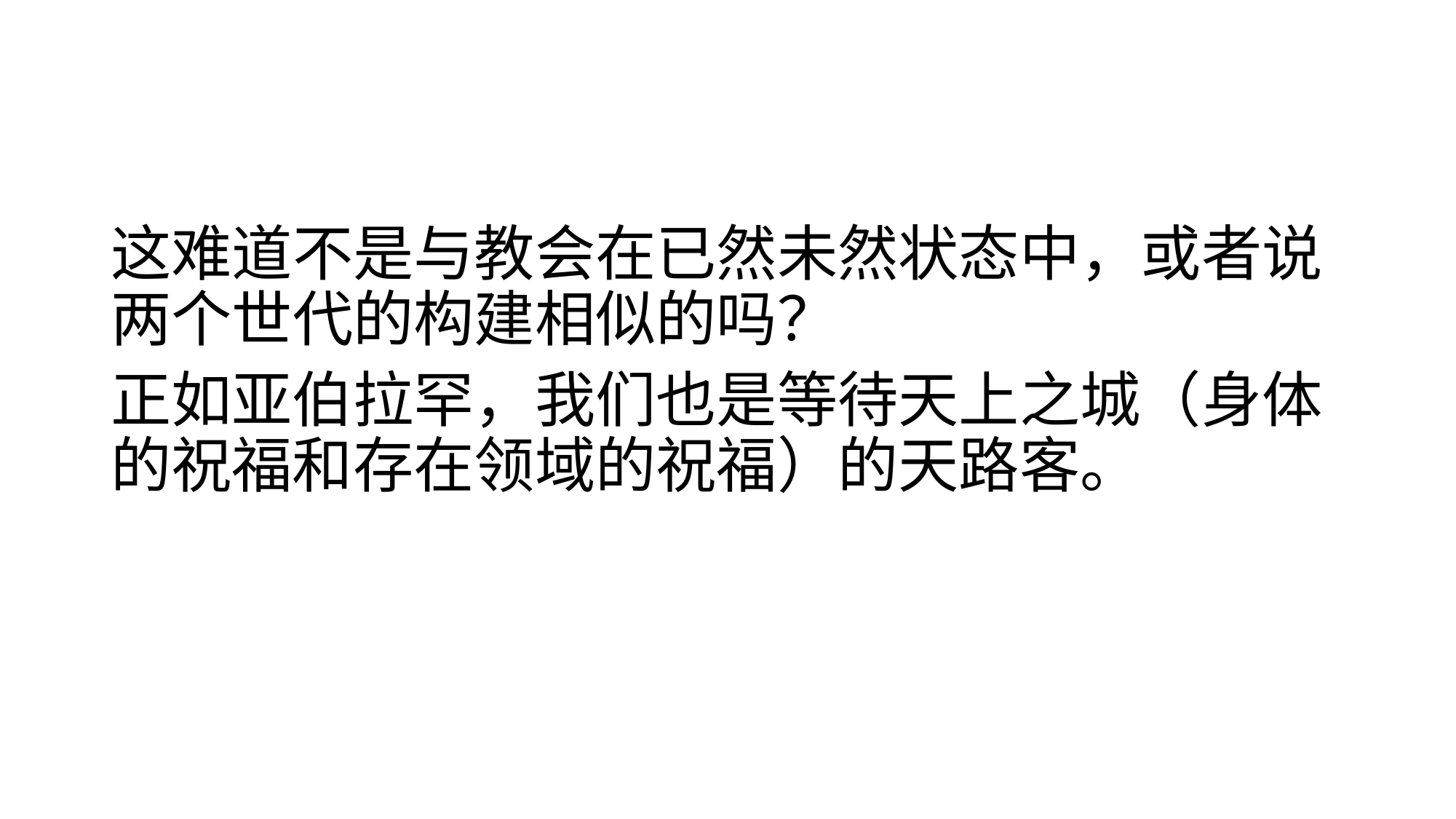

#
这难道不是与教会在已然未然状态中，或者说两个世代的构建相似的吗？
正如亚伯拉罕，我们也是等待天上之城（身体的祝福和存在领域的祝福）的天路客。